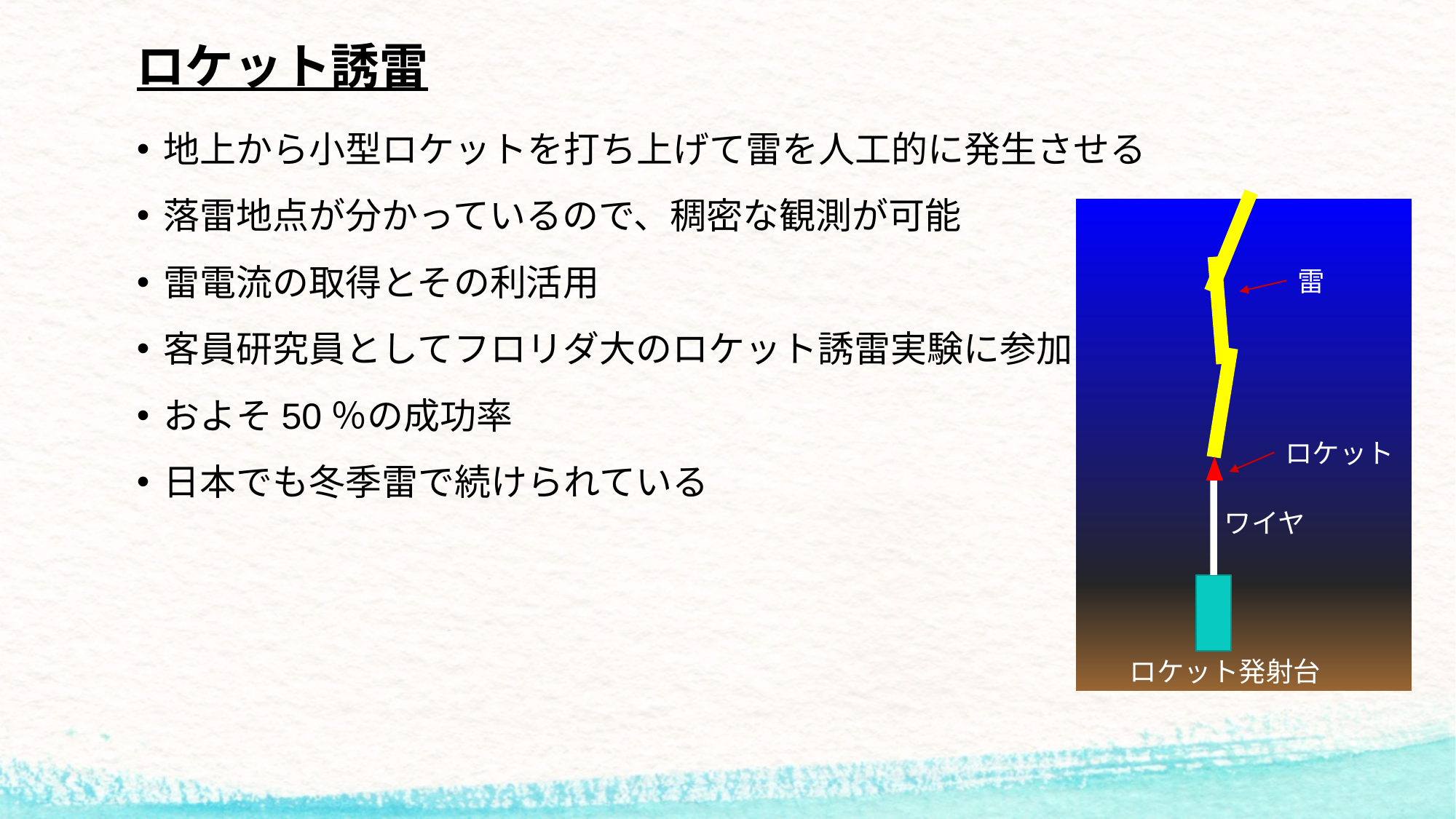

# ロケット誘雷
地上から小型ロケットを打ち上げて雷を人工的に発生させる
落雷地点が分かっているので、稠密な観測が可能
雷電流の取得とその利活用
客員研究員としてフロリダ大のロケット誘雷実験に参加
およそ50％の成功率
日本でも冬季雷で続けられている

雷
ロケット

ワイヤ

ロケット発射台